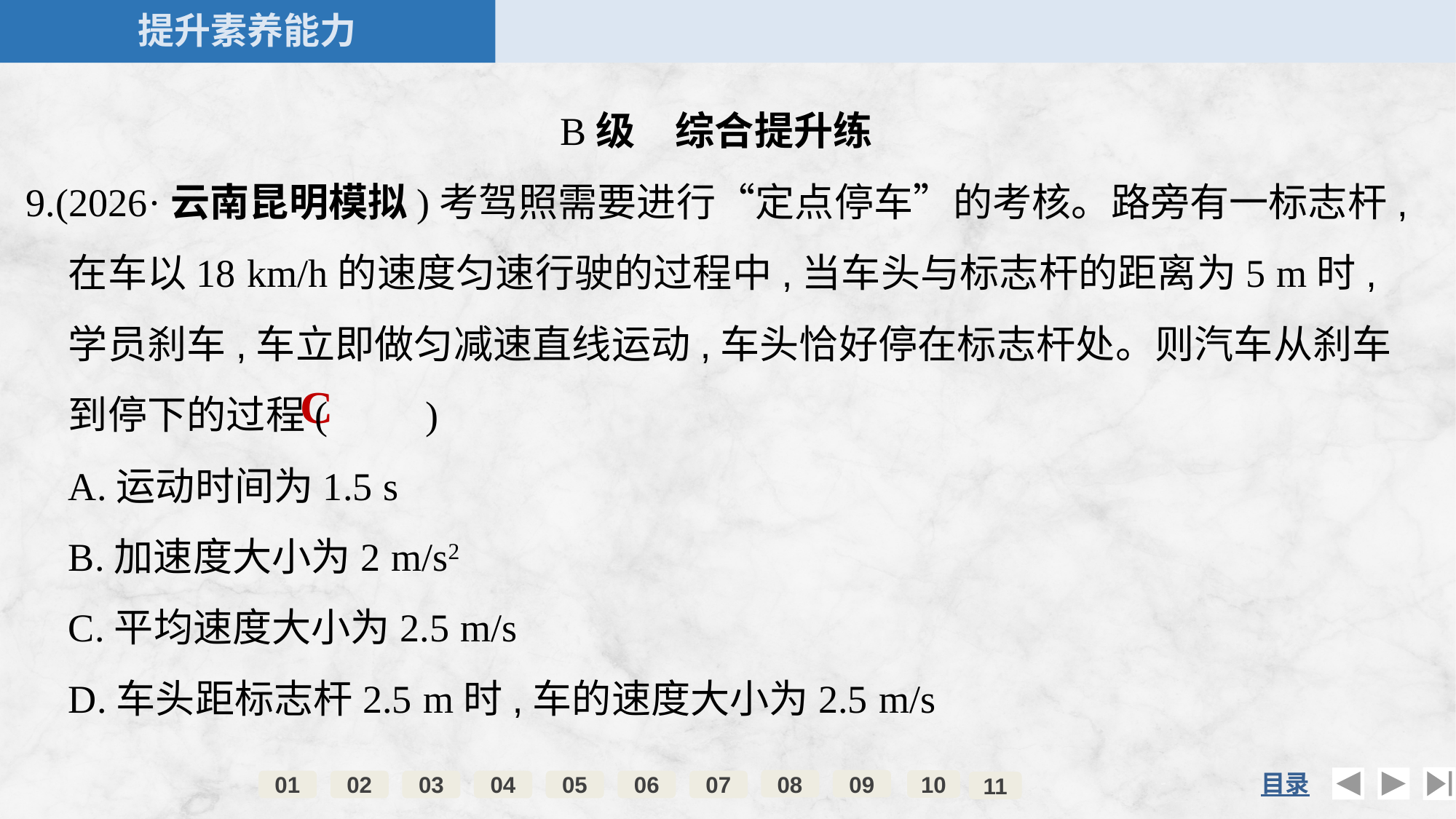

B级　综合提升练
9.(2026·云南昆明模拟)考驾照需要进行“定点停车”的考核。路旁有一标志杆,在车以18 km/h的速度匀速行驶的过程中,当车头与标志杆的距离为5 m时,学员刹车,车立即做匀减速直线运动,车头恰好停在标志杆处。则汽车从刹车到停下的过程(　　)
	A.运动时间为1.5 s
	B.加速度大小为2 m/s2
	C.平均速度大小为2.5 m/s
	D.车头距标志杆2.5 m时,车的速度大小为2.5 m/s
C